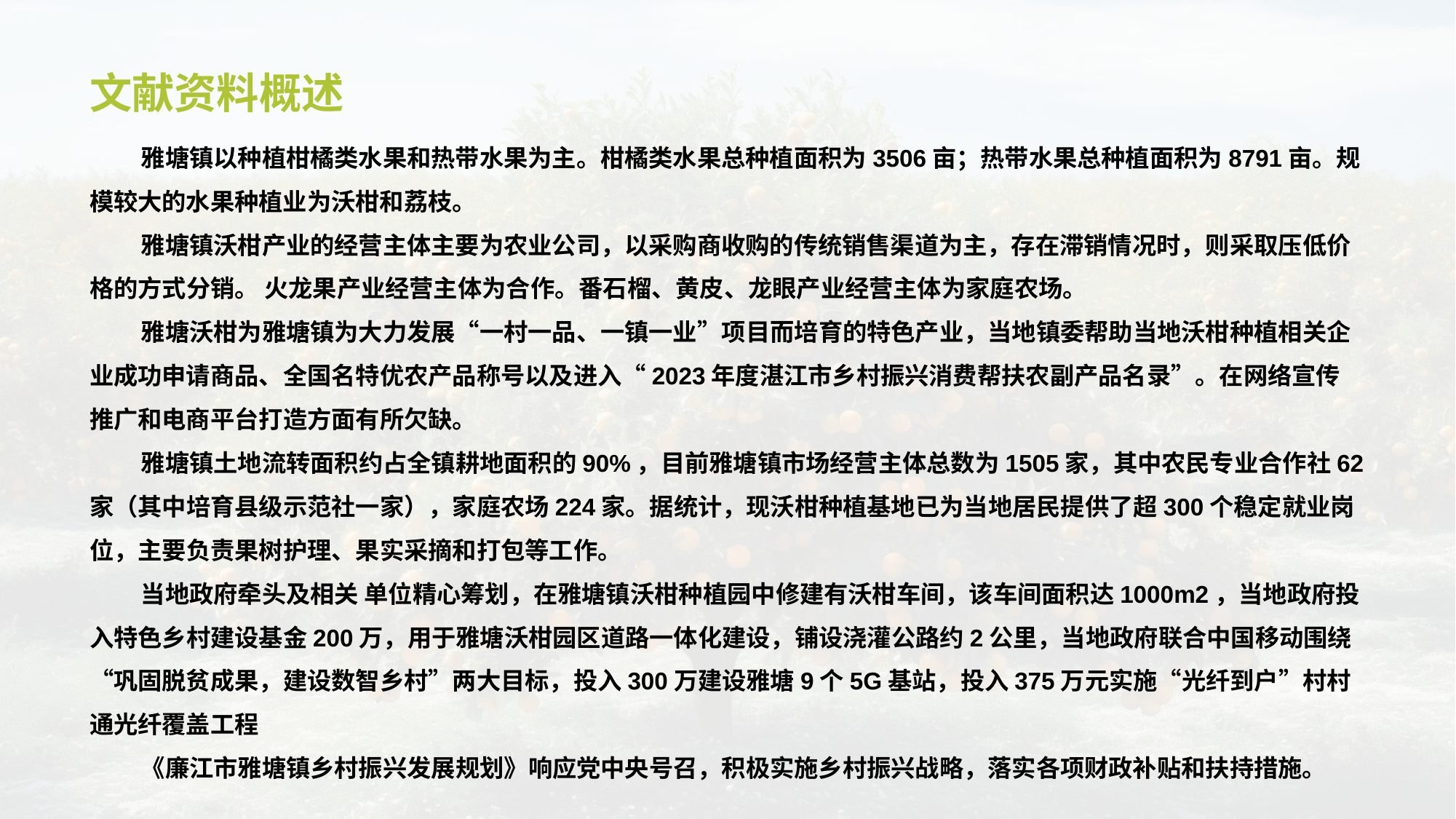

# 文献资料概述
雅塘镇以种植柑橘类水果和热带水果为主。柑橘类水果总种植面积为3506亩；热带水果总种植面积为8791亩。规模较大的水果种植业为沃柑和荔枝。
雅塘镇沃柑产业的经营主体主要为农业公司，以采购商收购的传统销售渠道为主，存在滞销情况时，则采取压低价格的方式分销。 火龙果产业经营主体为合作。番石榴、黄皮、龙眼产业经营主体为家庭农场。
雅塘沃柑为雅塘镇为大力发展“一村一品、一镇一业”项目而培育的特色产业，当地镇委帮助当地沃柑种植相关企业成功申请商品、全国名特优农产品称号以及进入“2023年度湛江市乡村振兴消费帮扶农副产品名录”。在网络宣传推广和电商平台打造方面有所欠缺。
雅塘镇土地流转面积约占全镇耕地面积的90%，目前雅塘镇市场经营主体总数为1505家，其中农民专业合作社62家（其中培育县级示范社一家），家庭农场224家。据统计，现沃柑种植基地已为当地居民提供了超300个稳定就业岗位，主要负责果树护理、果实采摘和打包等工作。
当地政府牵头及相关 单位精心筹划，在雅塘镇沃柑种植园中修建有沃柑车间，该车间面积达1000m2，当地政府投入特色乡村建设基金200万，用于雅塘沃柑园区道路一体化建设，铺设浇灌公路约2公里，当地政府联合中国移动围绕“巩固脱贫成果，建设数智乡村”两大目标，投入300万建设雅塘9个5G基站，投入375万元实施“光纤到户”村村通光纤覆盖工程
《廉江市雅塘镇乡村振兴发展规划》响应党中央号召，积极实施乡村振兴战略，落实各项财政补贴和扶持措施。